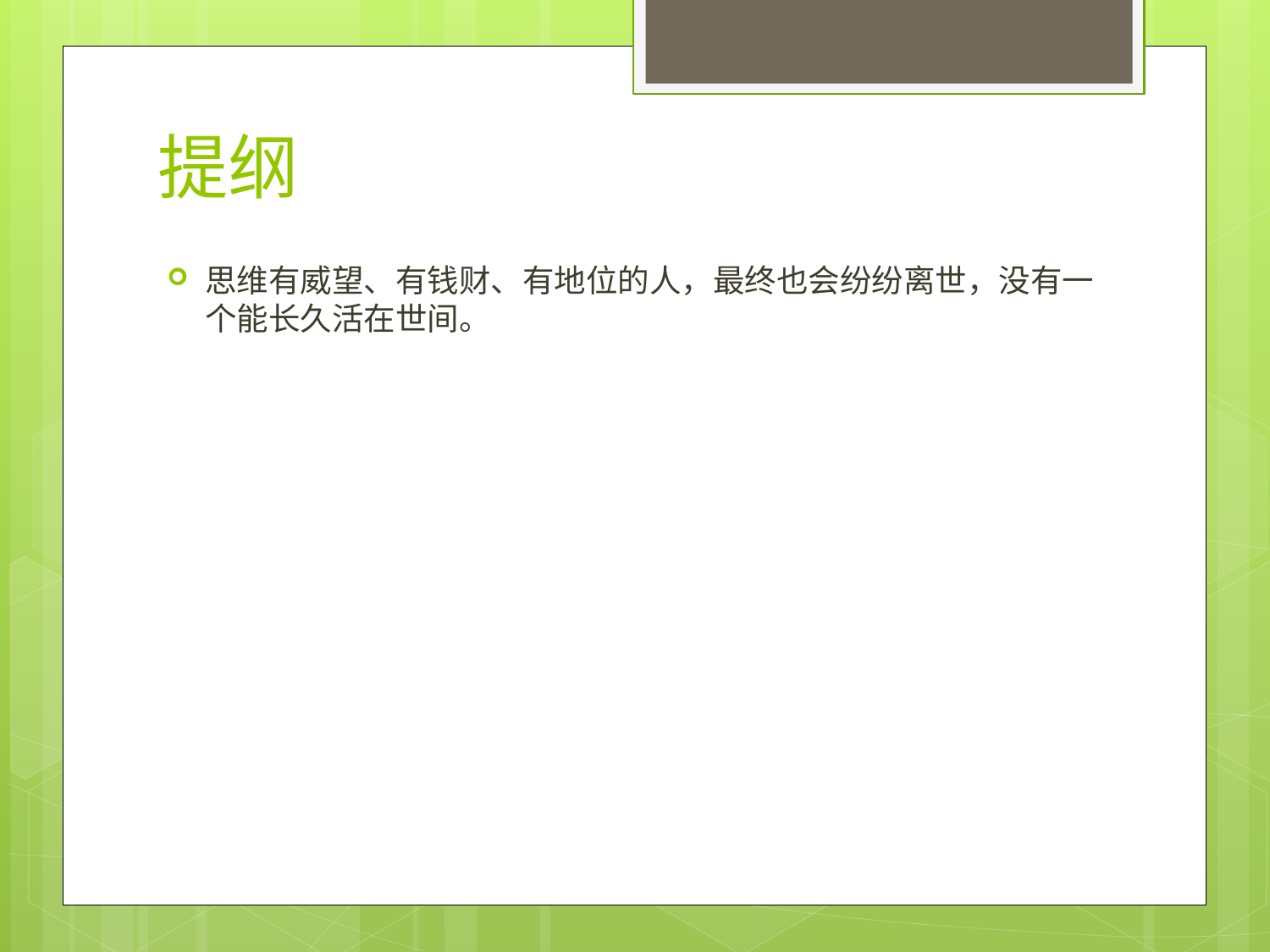

# 提纲

思维有威望、有钱财、有地位的人，最终也会纷纷离世，没有一个能长久活在世间。